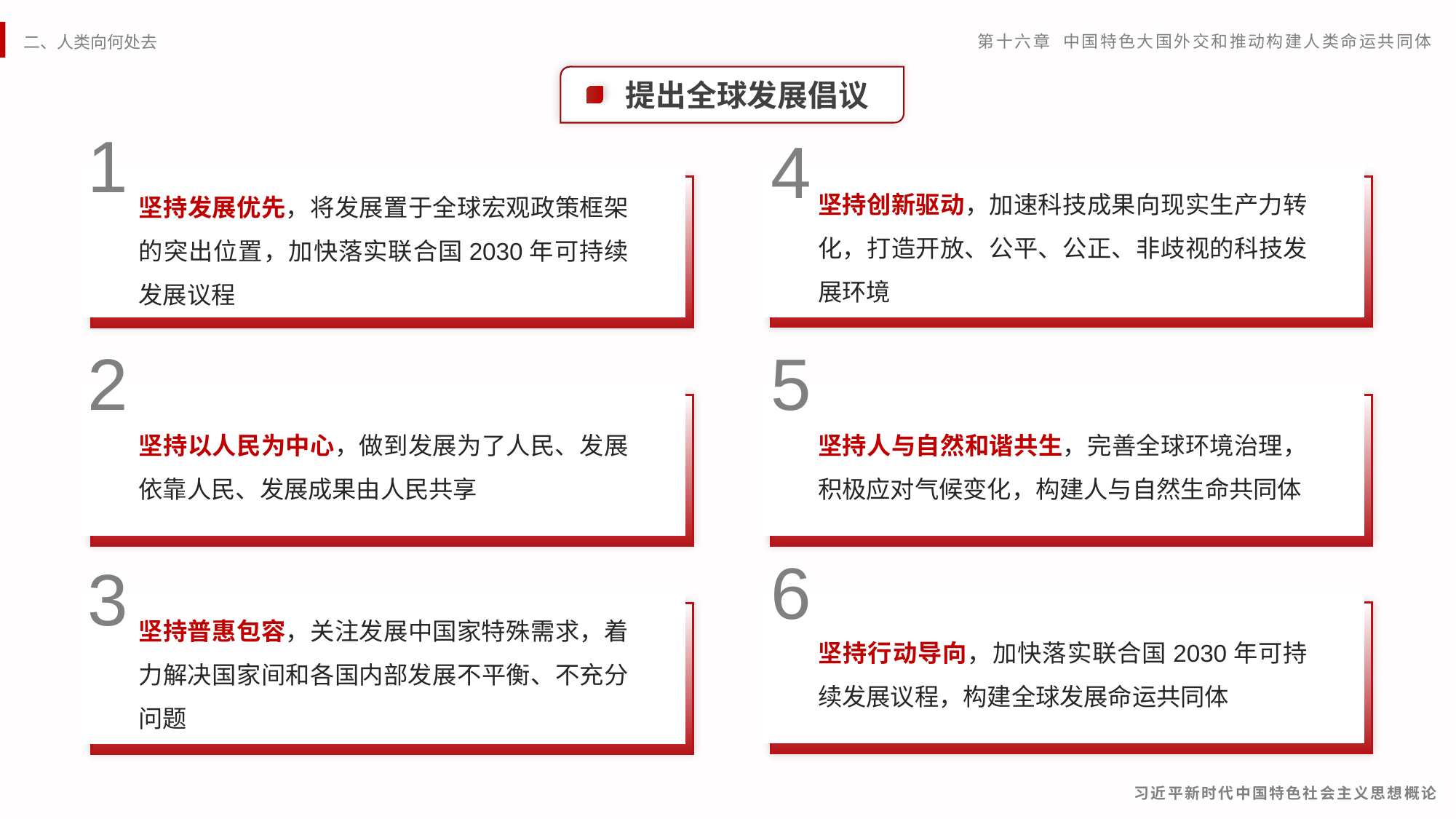

提出全球发展倡议

1
4

坚持创新驱动，加速科技成果向现实生产力转化，打造开放、公平、公正、非歧视的科技发展环境

坚持发展优先，将发展置于全球宏观政策框架的突出位置，加快落实联合国2030年可持续发展议程
2
5

坚持以人民为中心，做到发展为了人民、发展依靠人民、发展成果由人民共享

坚持人与自然和谐共生，完善全球环境治理，积极应对气候变化，构建人与自然生命共同体
6
3

坚持行动导向，加快落实联合国2030年可持续发展议程，构建全球发展命运共同体

坚持普惠包容，关注发展中国家特殊需求，着力解决国家间和各国内部发展不平衡、不充分问题